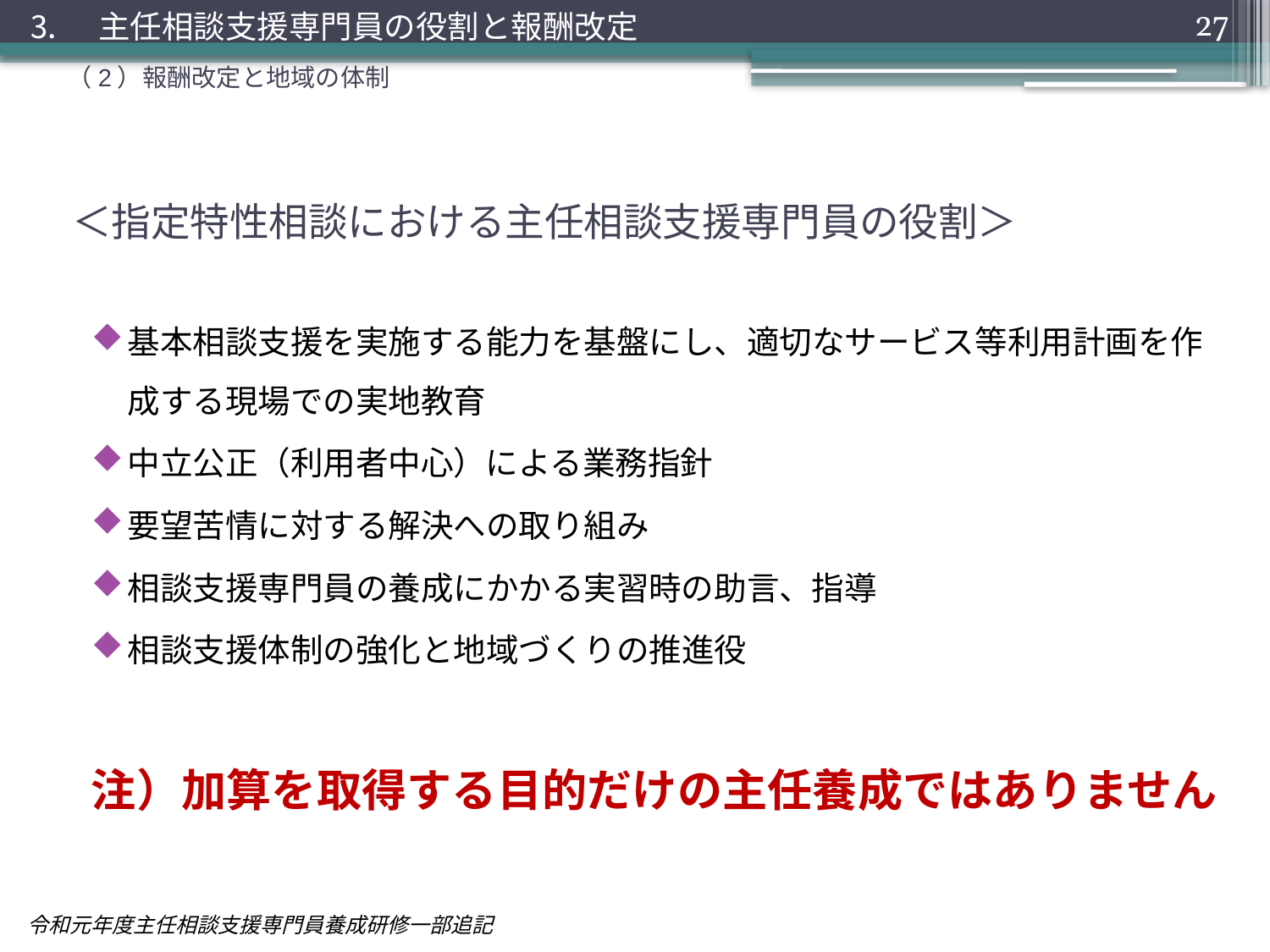

27
⒊　主任相談支援専門員の役割と報酬改定
（2）報酬改定と地域の体制
# ＜指定特性相談における主任相談支援専門員の役割＞
基本相談支援を実施する能力を基盤にし、適切なサービス等利用計画を作成する現場での実地教育
中立公正（利用者中心）による業務指針
要望苦情に対する解決への取り組み
相談支援専門員の養成にかかる実習時の助言、指導
相談支援体制の強化と地域づくりの推進役

注）加算を取得する目的だけの主任養成ではありません

令和元年度主任相談支援専門員養成研修一部追記